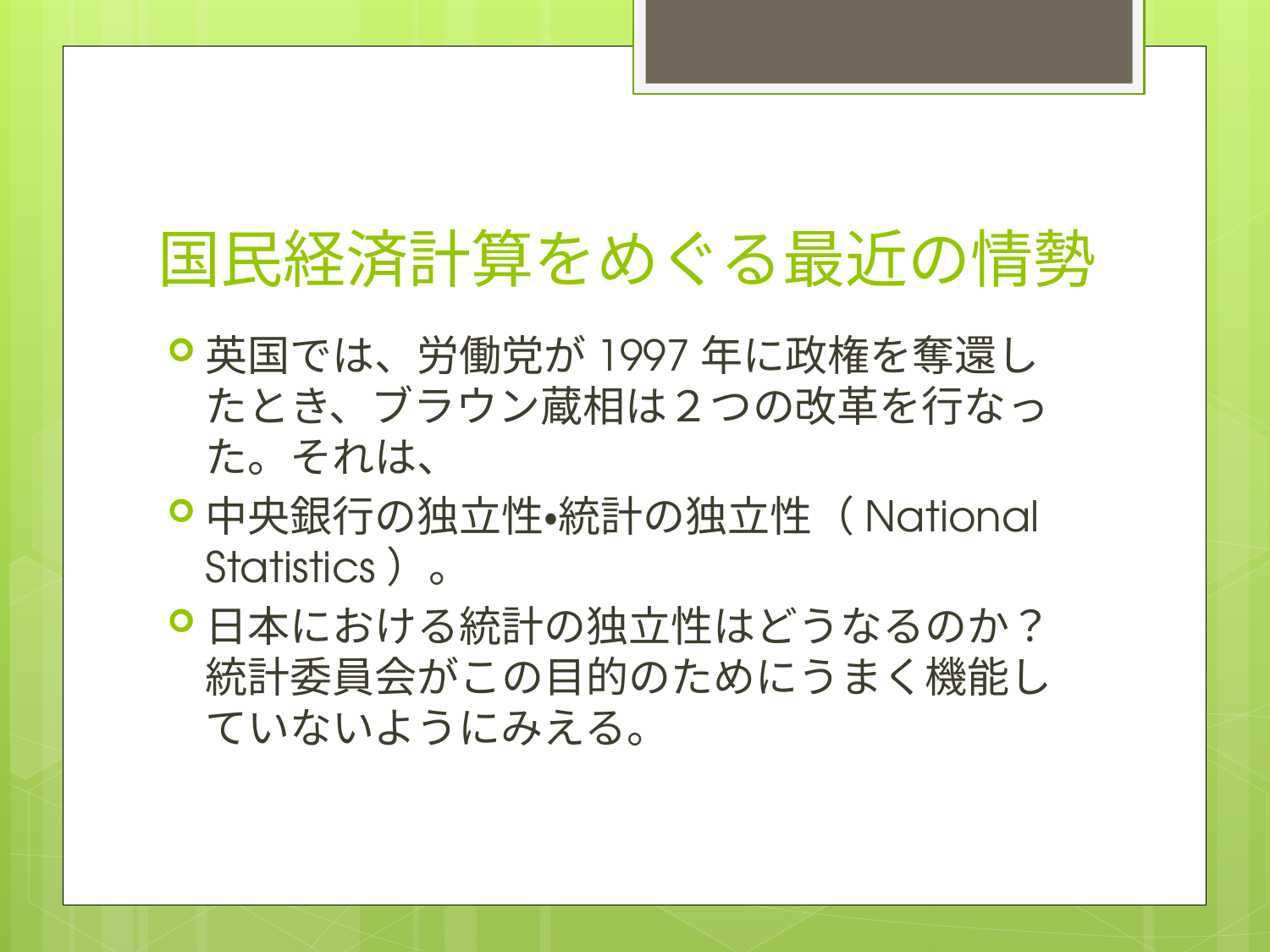

# 国民経済計算をめぐる最近の情勢
英国では、労働党が1997年に政権を奪還したとき、ブラウン蔵相は２つの改革を行なった。それは、
中央銀行の独立性・統計の独立性（National Statistics）。
日本における統計の独立性はどうなるのか？統計委員会がこの目的のためにうまく機能していないようにみえる。